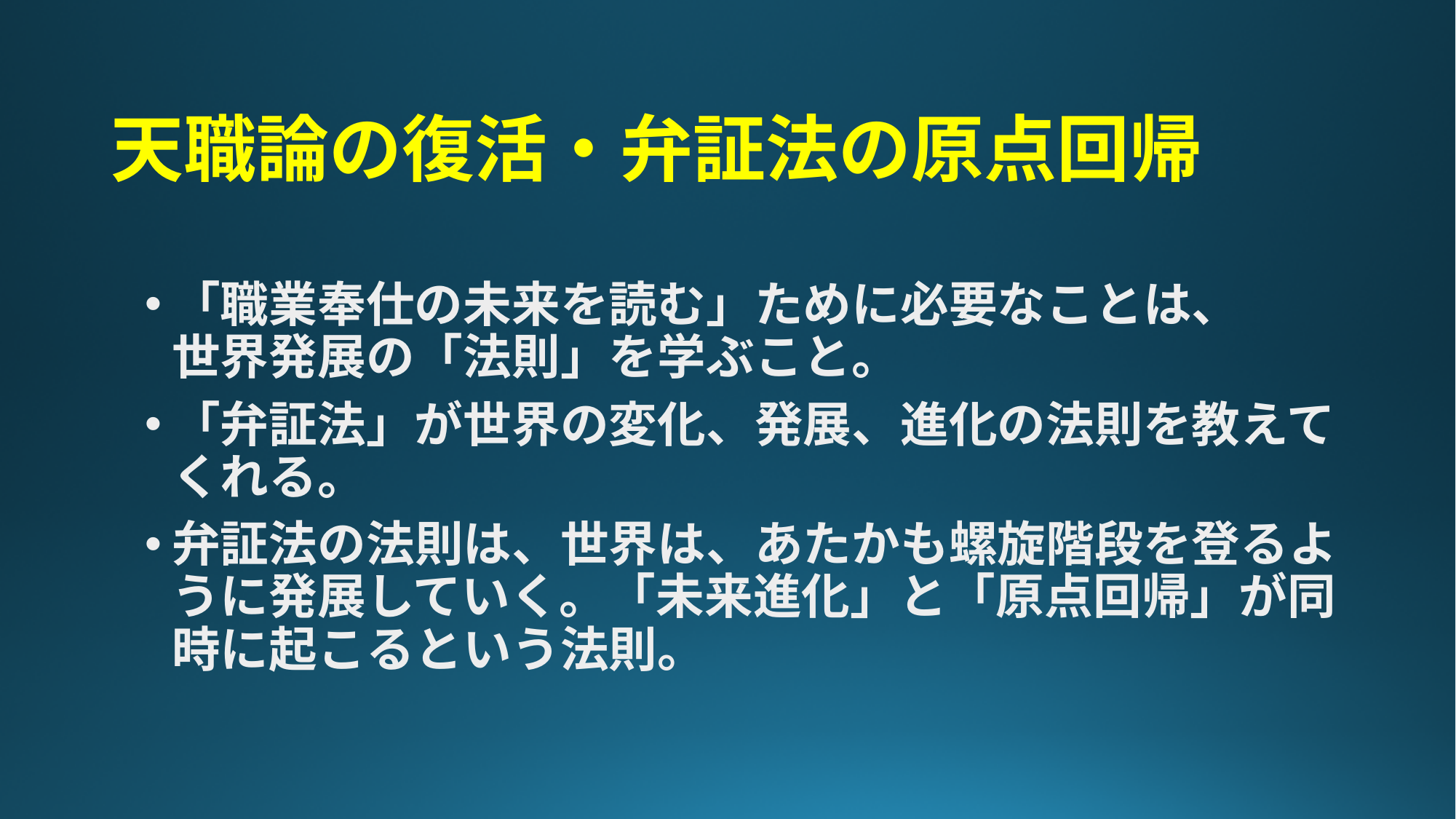

# 天職論の復活・弁証法の原点回帰
「職業奉仕の未来を読む」ために必要なことは、　　世界発展の「法則」を学ぶこと。
「弁証法」が世界の変化、発展、進化の法則を教えてくれる。
弁証法の法則は、世界は、あたかも螺旋階段を登るように発展していく。「未来進化」と「原点回帰」が同時に起こるという法則。